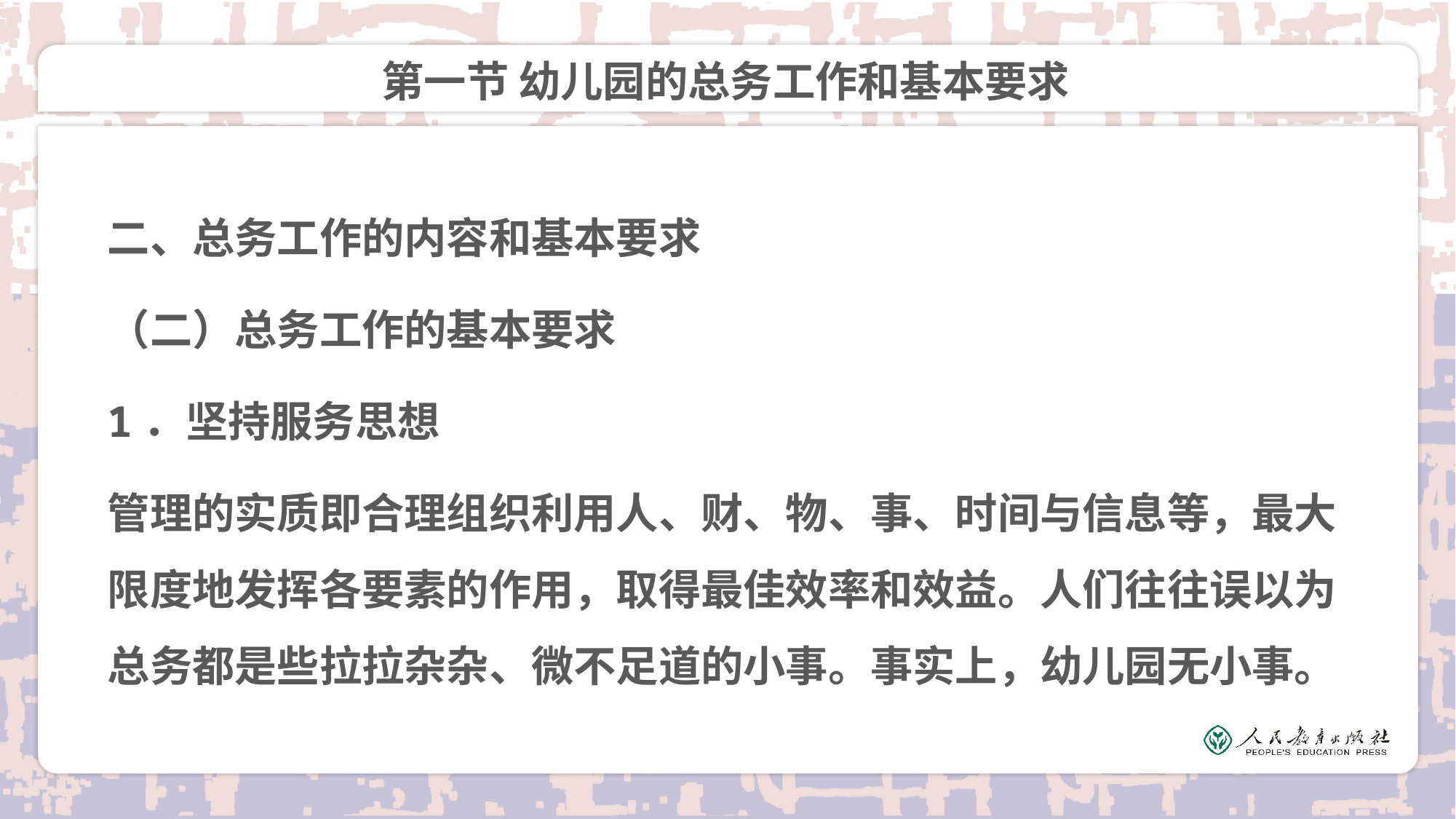

# 第一节 幼儿园的总务工作和基本要求
二、总务工作的内容和基本要求
（二）总务工作的基本要求
1．坚持服务思想
管理的实质即合理组织利用人、财、物、事、时间与信息等，最大限度地发挥各要素的作用，取得最佳效率和效益。人们往往误以为总务都是些拉拉杂杂、微不足道的小事。事实上，幼儿园无小事。